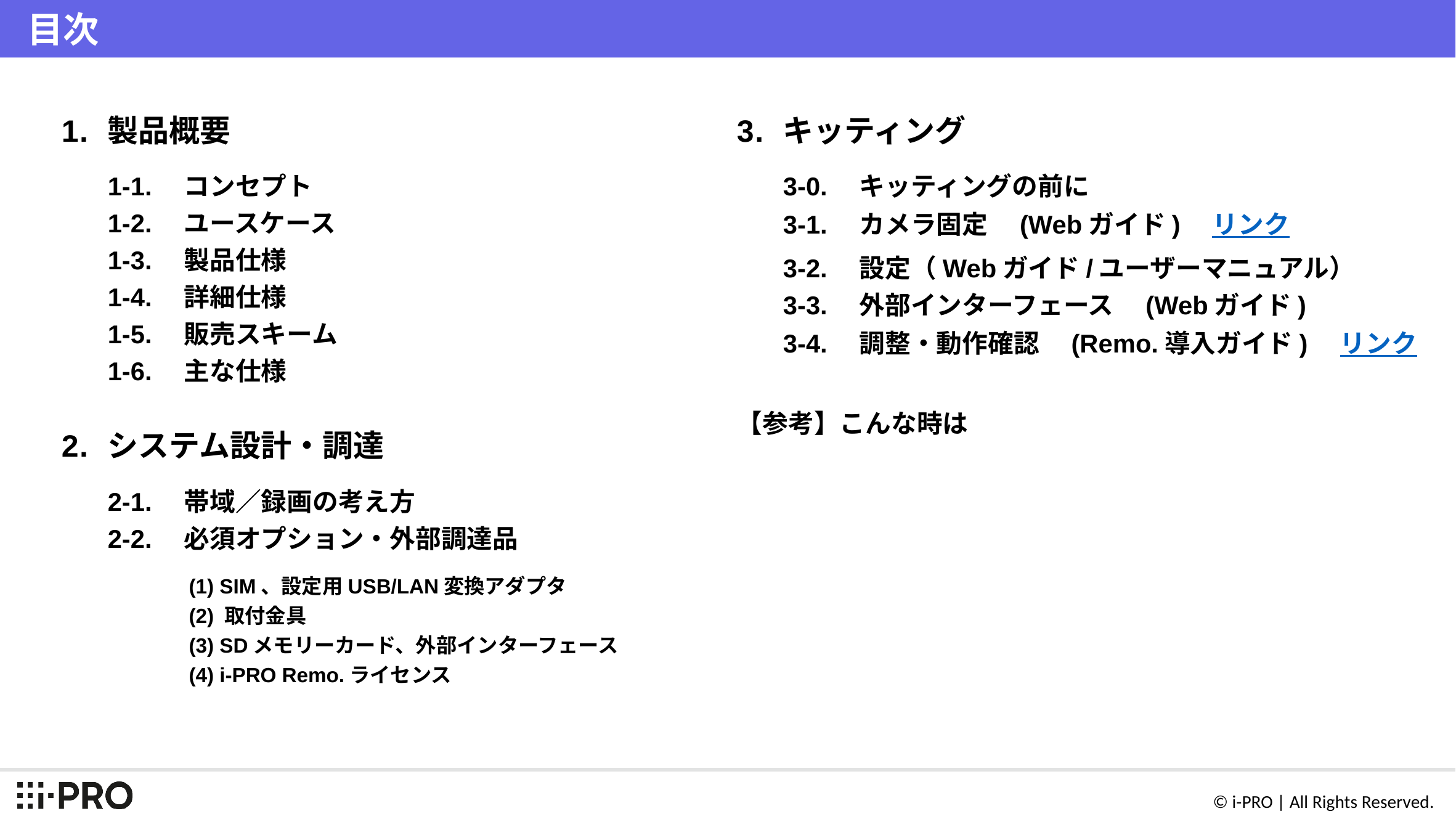

# 目次
製品概要
1-1.　コンセプト
1-2.　ユースケース
1-3.　製品仕様
1-4.　詳細仕様
1-5.　販売スキーム
1-6.　主な仕様

システム設計・調達
2-1.　帯域／録画の考え方
2-2.　必須オプション・外部調達品
(1) SIM、設定用USB/LAN変換アダプタ
(2) 取付金具
(3) SDメモリーカード、外部インターフェース
(4) i-PRO Remo.ライセンス
キッティング
3-0.　キッティングの前に
3-1.　カメラ固定　(Webガイド)　リンク
3-2.　設定（Webガイド/ユーザーマニュアル）
3-3.　外部インターフェース　(Webガイド)
3-4.　調整・動作確認　(Remo.導入ガイド)　リンク

【参考】こんな時は